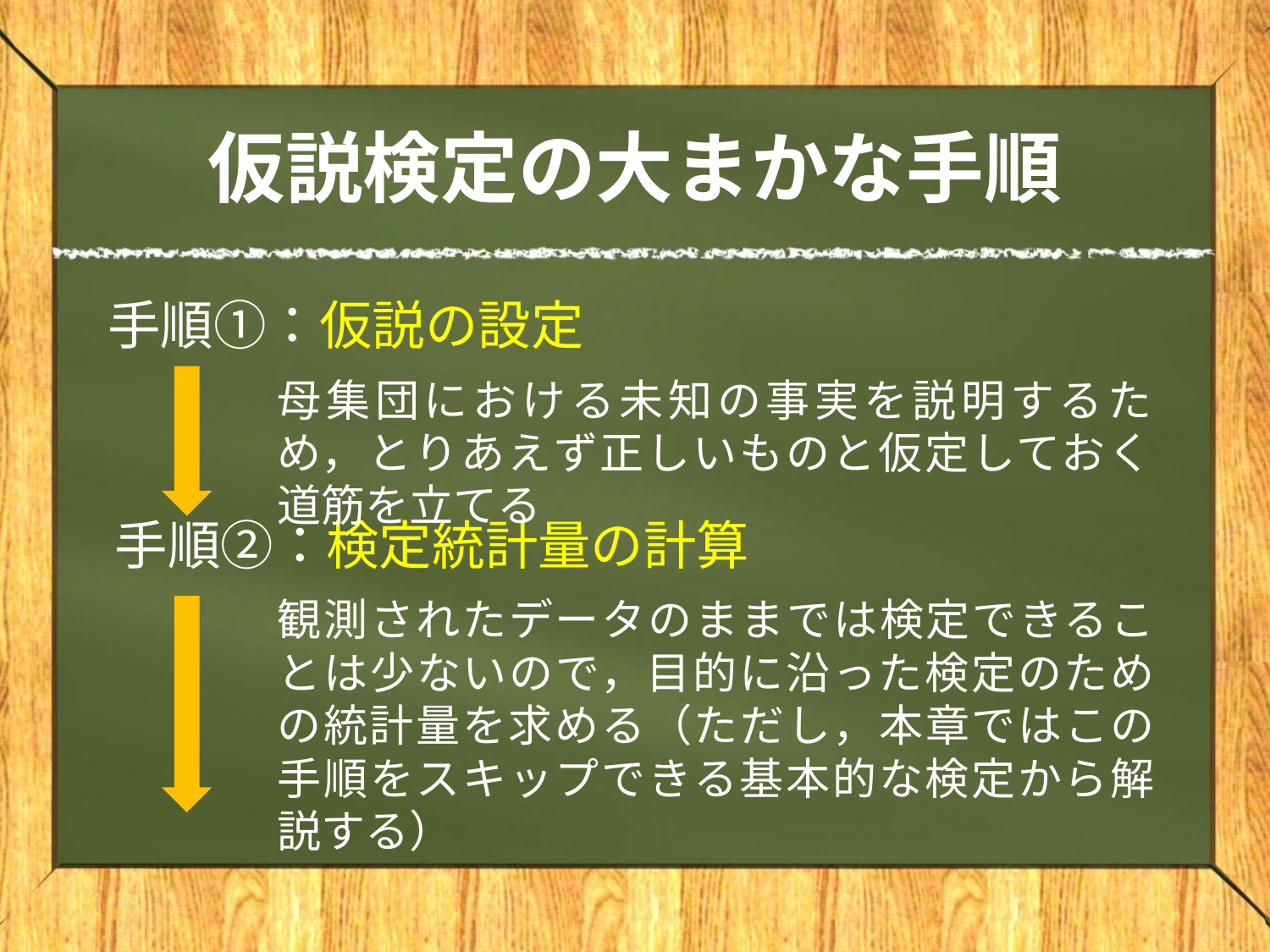

# 仮説検定の大まかな手順
手順①：仮説の設定

母集団における未知の事実を説明するため，とりあえず正しいものと仮定しておく道筋を立てる
手順②：検定統計量の計算
観測されたデータのままでは検定できることは少ないので，目的に沿った検定のための統計量を求める（ただし，本章ではこの手順をスキップできる基本的な検定から解説する）